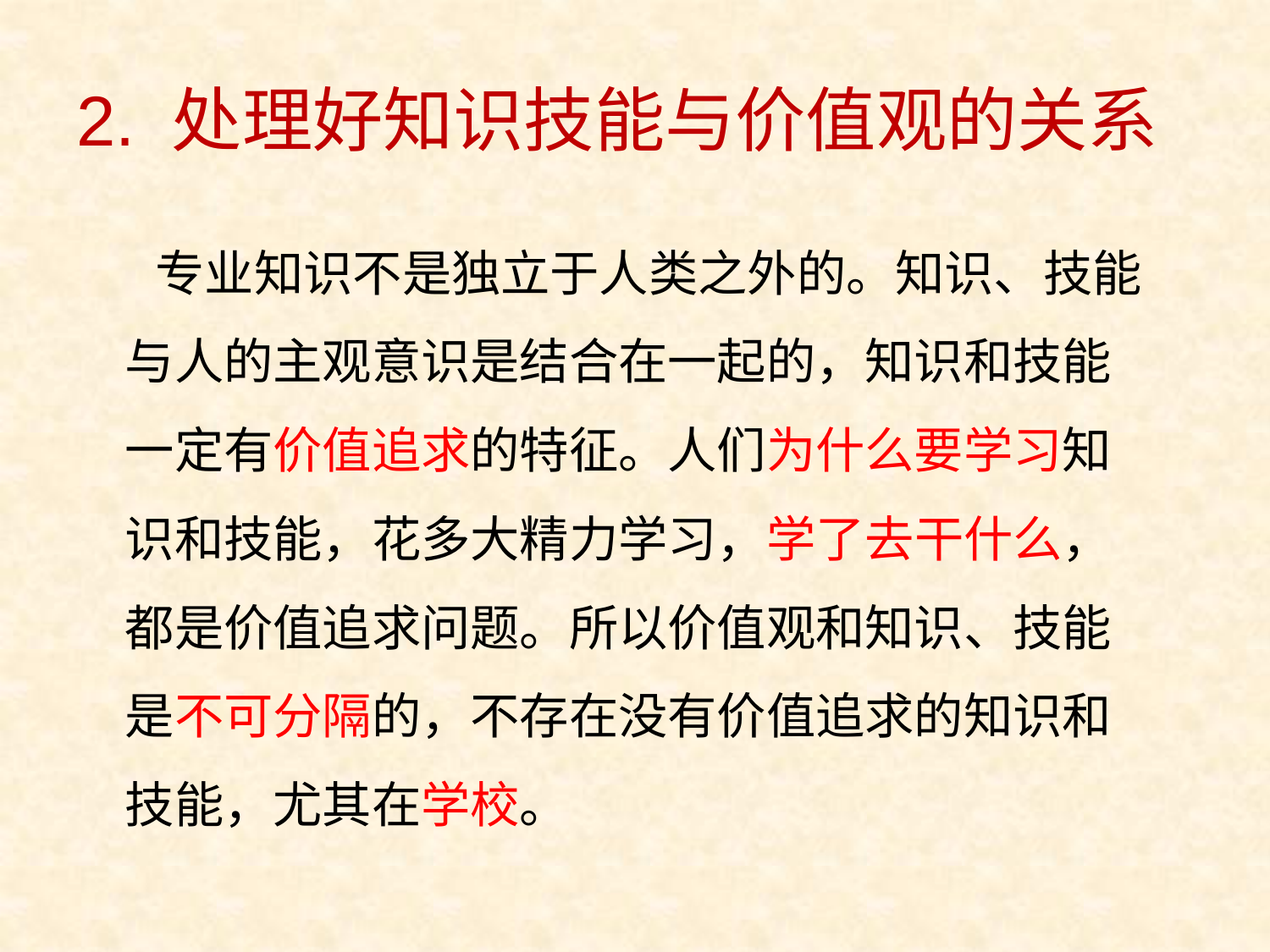

# 2. 处理好知识技能与价值观的关系
      专业知识不是独立于人类之外的。知识、技能与人的主观意识是结合在一起的，知识和技能一定有价值追求的特征。人们为什么要学习知识和技能，花多大精力学习，学了去干什么，都是价值追求问题。所以价值观和知识、技能是不可分隔的，不存在没有价值追求的知识和技能，尤其在学校。
70